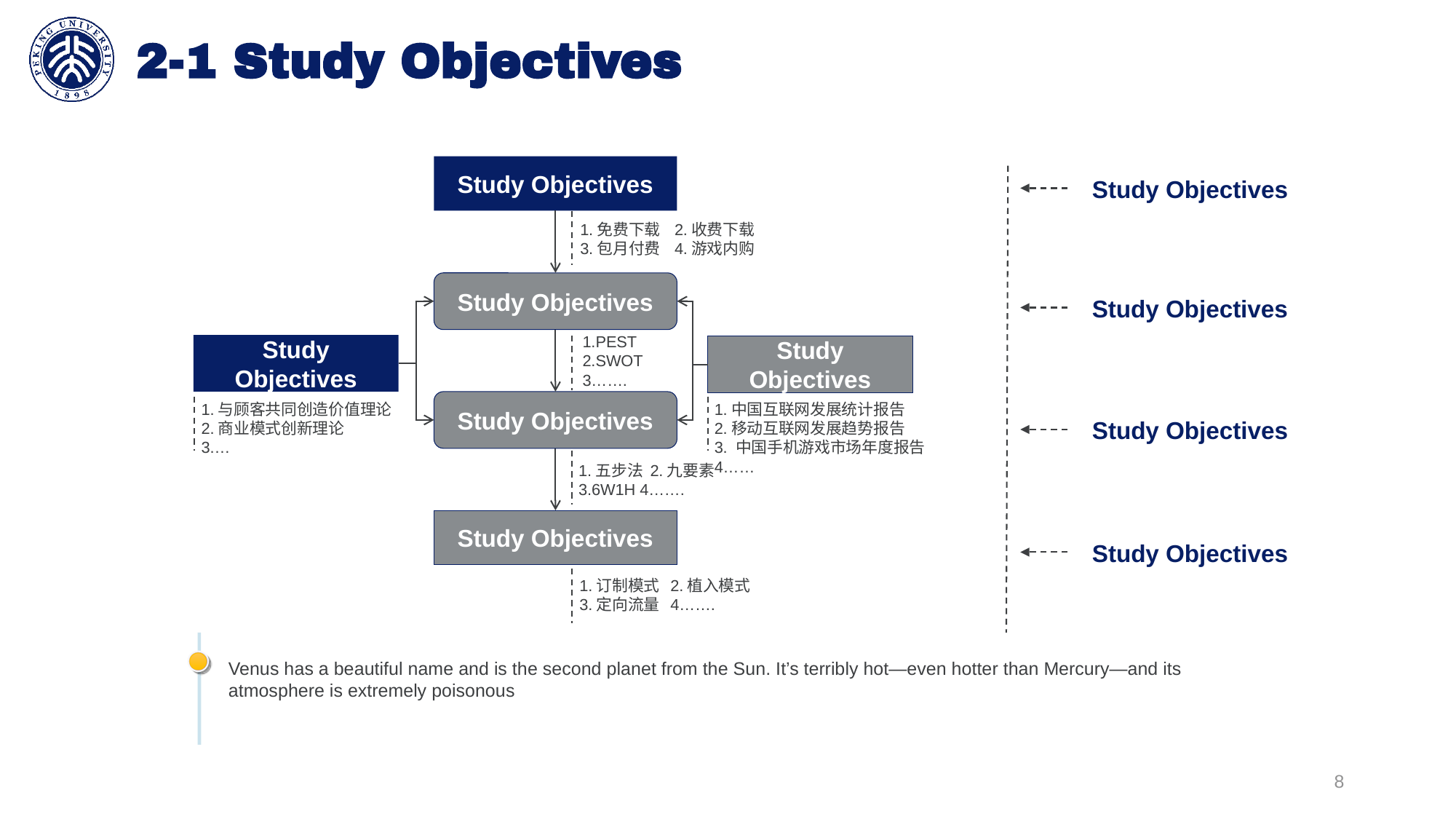

# 2-1 Study Objectives
Study Objectives
1.免费下载   2.收费下载
3.包月付费   4.游戏内购
Study Objectives
1.PEST
2.SWOT
3…….
Study Objectives
Study Objectives
Study Objectives
1.中国互联网发展统计报告
2.移动互联网发展趋势报告
3. 中国手机游戏市场年度报告
4……
1.与顾客共同创造价值理论
2.商业模式创新理论
3.…
1.五步法 2.九要素
3.6W1H 4…….
Study Objectives
1.订制模式  2.植入模式
3.定向流量  4…….
Study Objectives
Study Objectives
Study Objectives
Study Objectives

Venus has a beautiful name and is the second planet from the Sun. It’s terribly hot—even hotter than Mercury—and its atmosphere is extremely poisonous
8